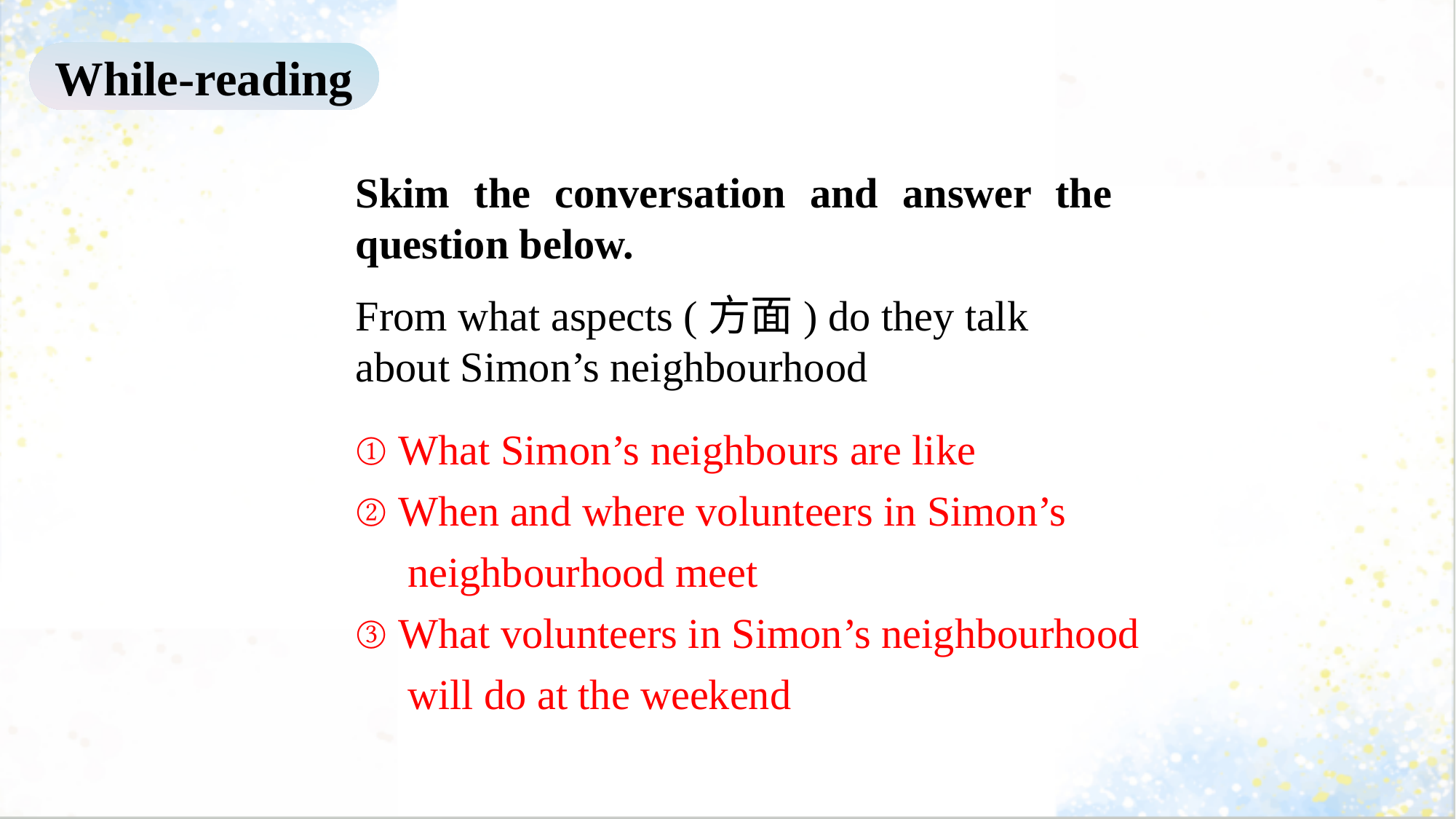

While-reading
Skim the conversation and answer the question below.
From what aspects (方面) do they talk about Simon’s neighbourhood
① What Simon’s neighbours are like
② When and where volunteers in Simon’s neighbourhood meet
③ What volunteers in Simon’s neighbourhood will do at the weekend